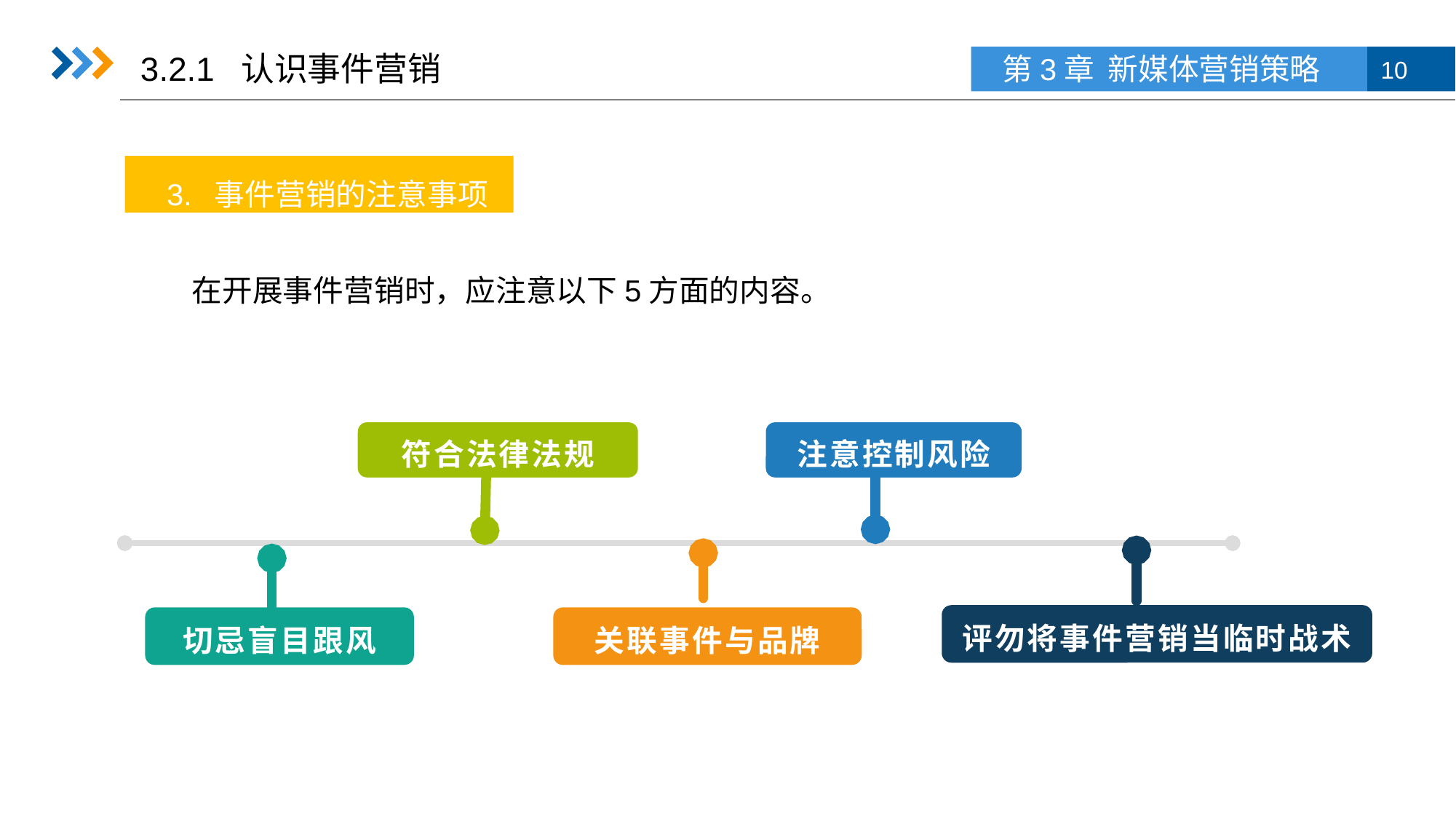

3.2.1  认识事件营销
3. 事件营销的注意事项
在开展事件营销时，应注意以下5方面的内容。
符合法律法规
注意控制风险
评勿将事件营销当临时战术
切忌盲目跟风
关联事件与品牌